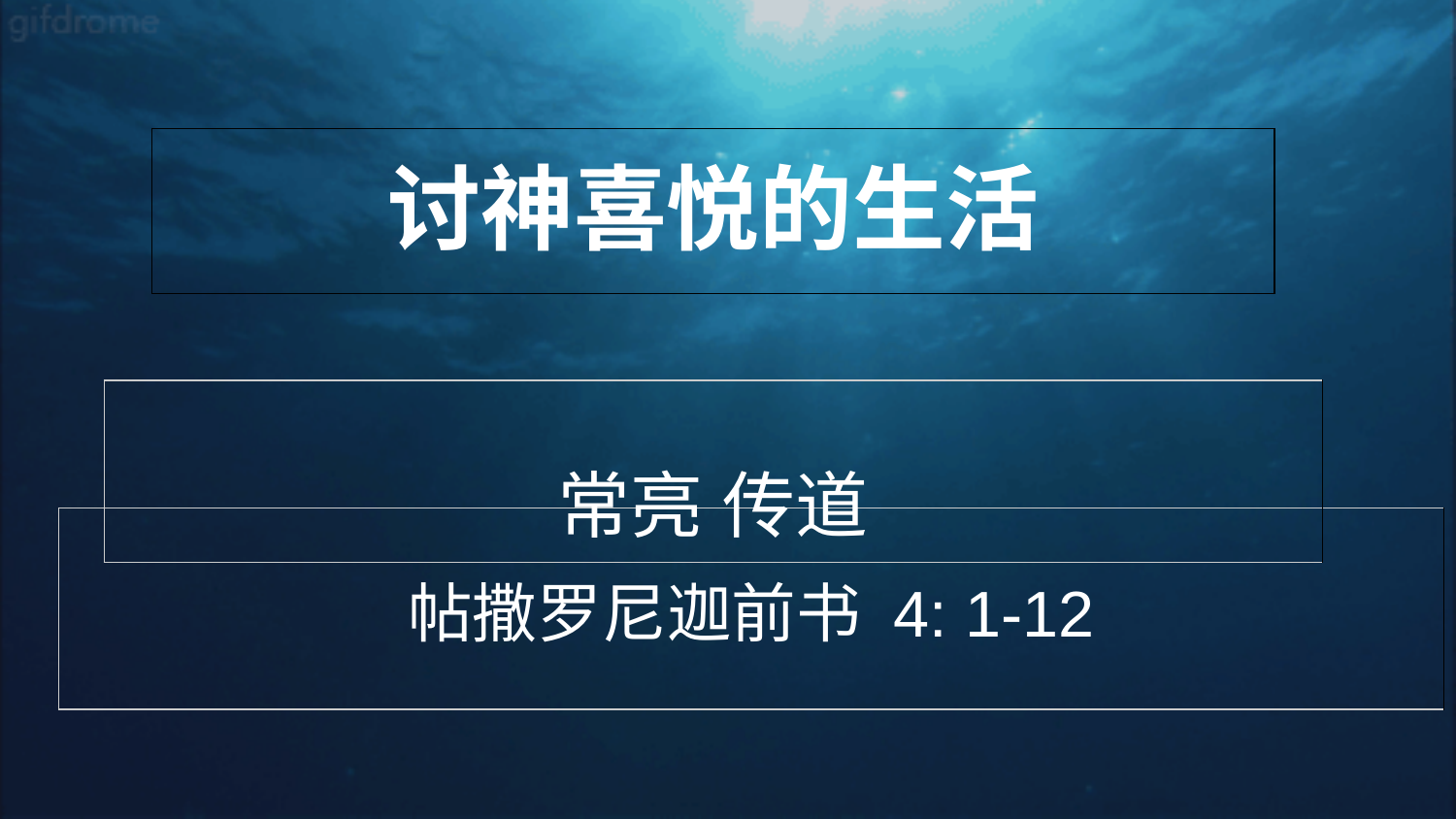

| 讨神喜悦的生活 |
| --- |
| 常亮 传道 |
| --- |
| 帖撒罗尼迦前书 4: 1-12 |
| --- |